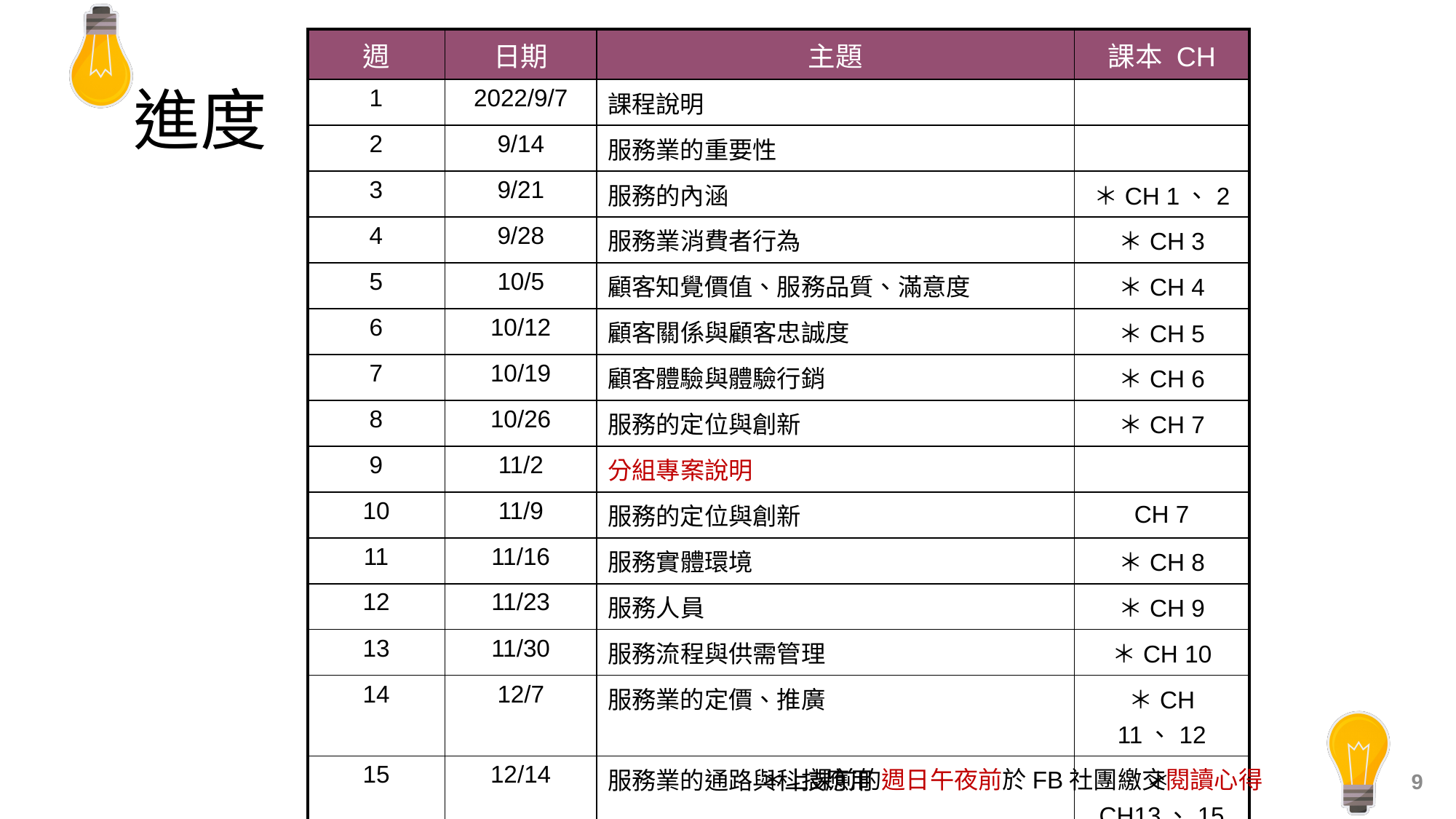

| 週 | 日期 | 主題 | 課本 CH |
| --- | --- | --- | --- |
| 1 | 2022/9/7 | 課程說明 |  |
| 2 | 9/14 | 服務業的重要性 |  |
| 3 | 9/21 | 服務的內涵 | ＊CH 1、2 |
| 4 | 9/28 | 服務業消費者行為 | ＊CH 3 |
| 5 | 10/5 | 顧客知覺價值、服務品質、滿意度 | ＊CH 4 |
| 6 | 10/12 | 顧客關係與顧客忠誠度 | ＊CH 5 |
| 7 | 10/19 | 顧客體驗與體驗行銷 | ＊CH 6 |
| 8 | 10/26 | 服務的定位與創新 | ＊CH 7 |
| 9 | 11/2 | 分組專案說明 |  |
| 10 | 11/9 | 服務的定位與創新 | CH 7 |
| 11 | 11/16 | 服務實體環境 | ＊CH 8 |
| 12 | 11/23 | 服務人員 | ＊CH 9 |
| 13 | 11/30 | 服務流程與供需管理 | ＊CH 10 |
| 14 | 12/7 | 服務業的定價、推廣 | ＊CH 11、12 |
| 15 | 12/14 | 服務業的通路與科技應用 | ＊CH13、15 |
| 16 | 12/21 | 分組專案：諮商 |  |
| 17 | 12/28 | 分組專案競賽報告 |  |
# 進度
＊上課前的週日午夜前於FB社團繳交閱讀心得
9